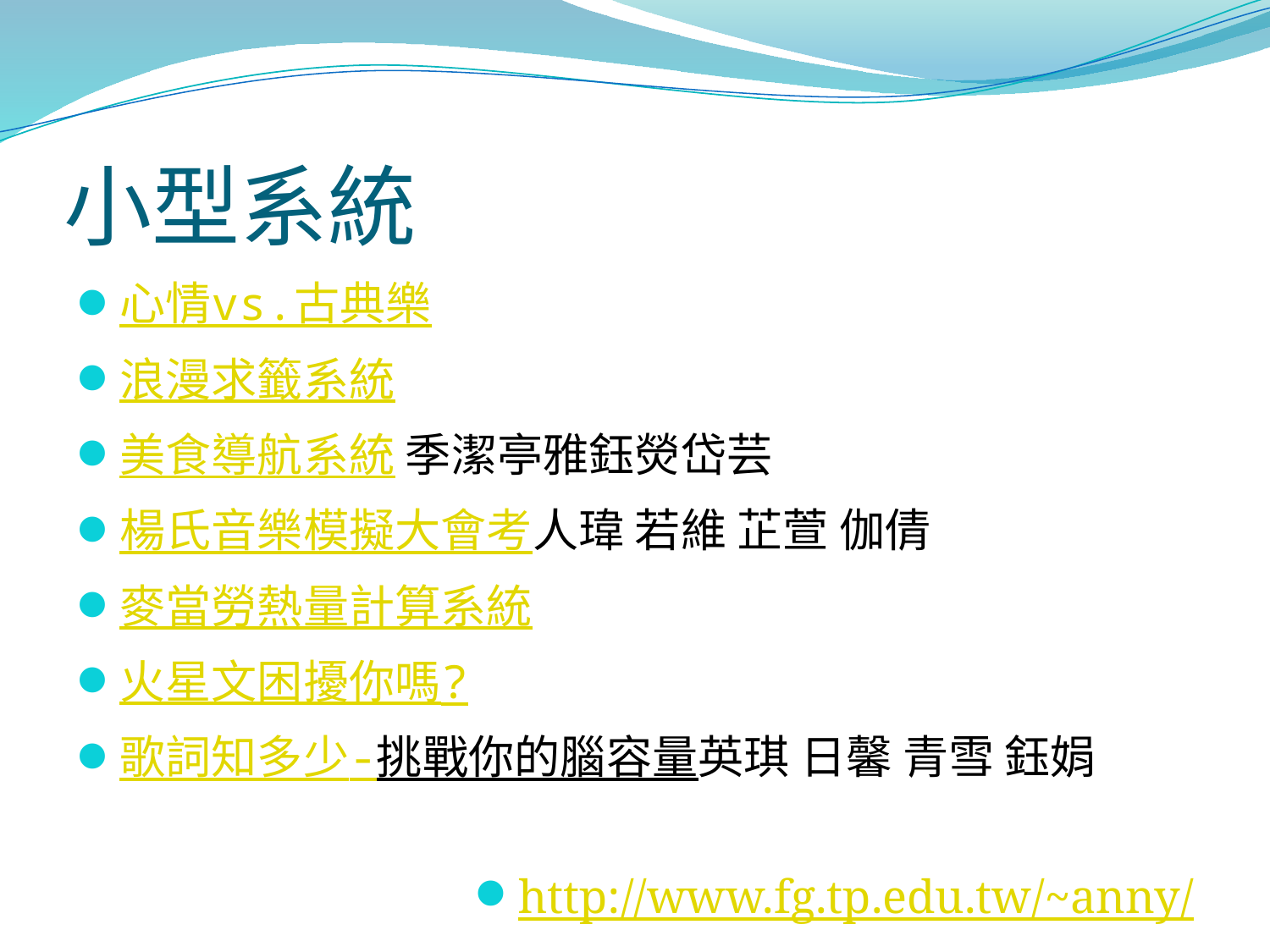

# 小型系統
心情vs.古典樂
浪漫求籤系統
美食導航系統 季潔亭雅鈺熒岱芸
楊氏音樂模擬大會考人瑋 若維 芷萱 伽倩
麥當勞熱量計算系統
火星文困擾你嗎?
歌詞知多少-挑戰你的腦容量英琪 日馨 青雪 鈺娟

http://www.fg.tp.edu.tw/~anny/